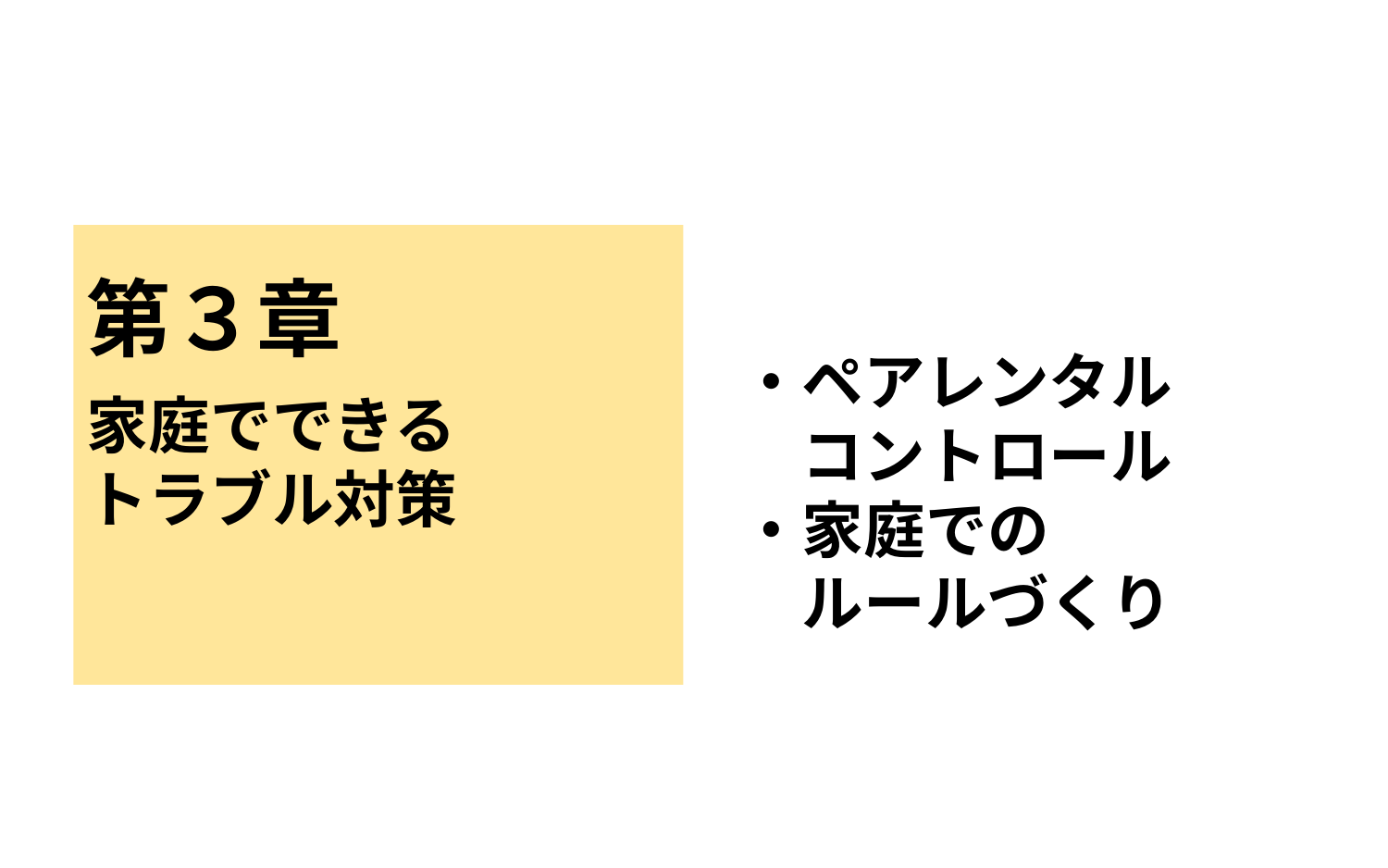

第３章
・ペアレンタル
　コントロール
・家庭での
　ルールづくり
家庭でできる
トラブル対策